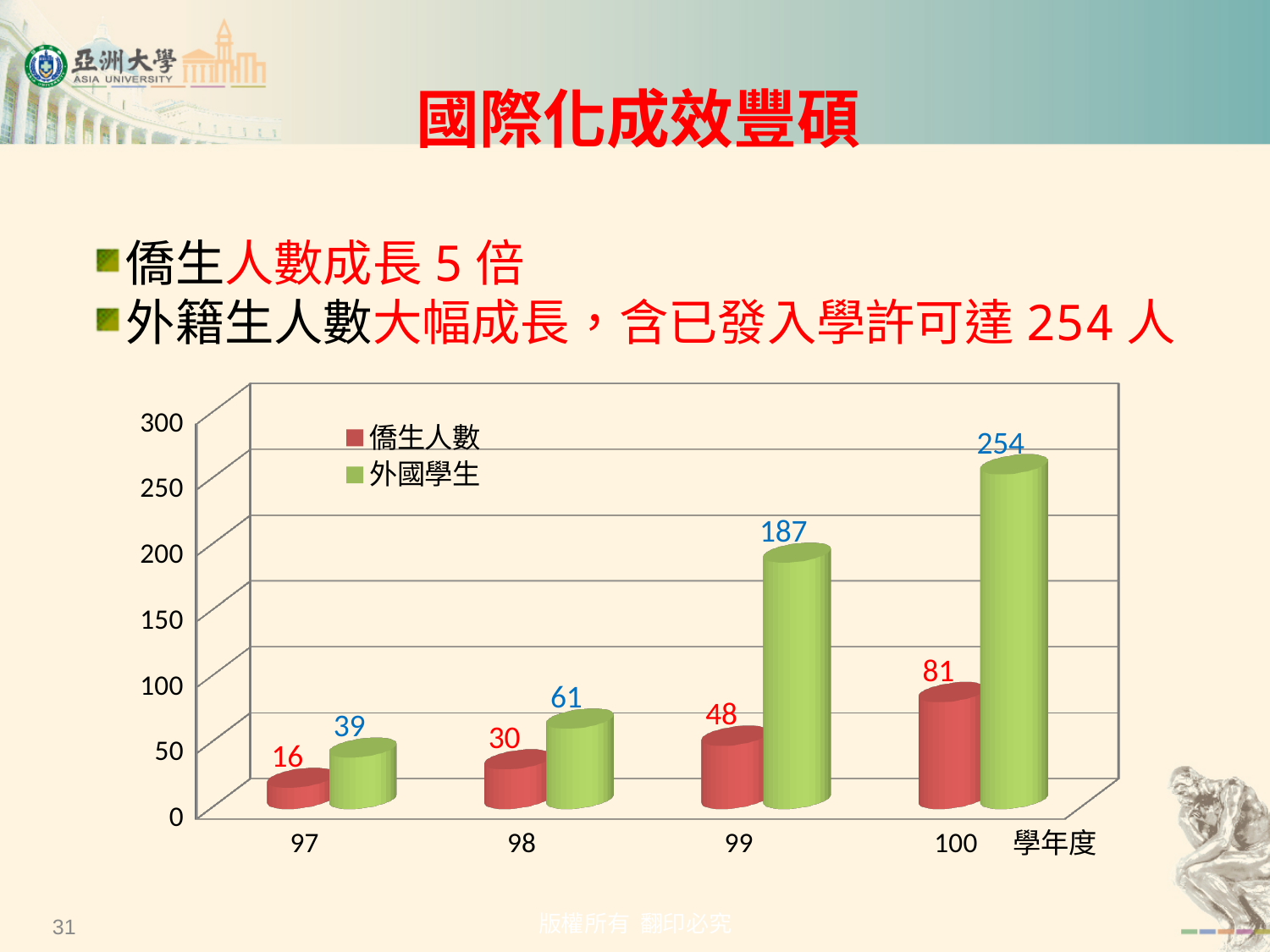

# 國際化成效豐碩
僑生人數成長5倍
外籍生人數大幅成長，含已發入學許可達254人

[unsupported chart]

版權所有  翻印必究
31